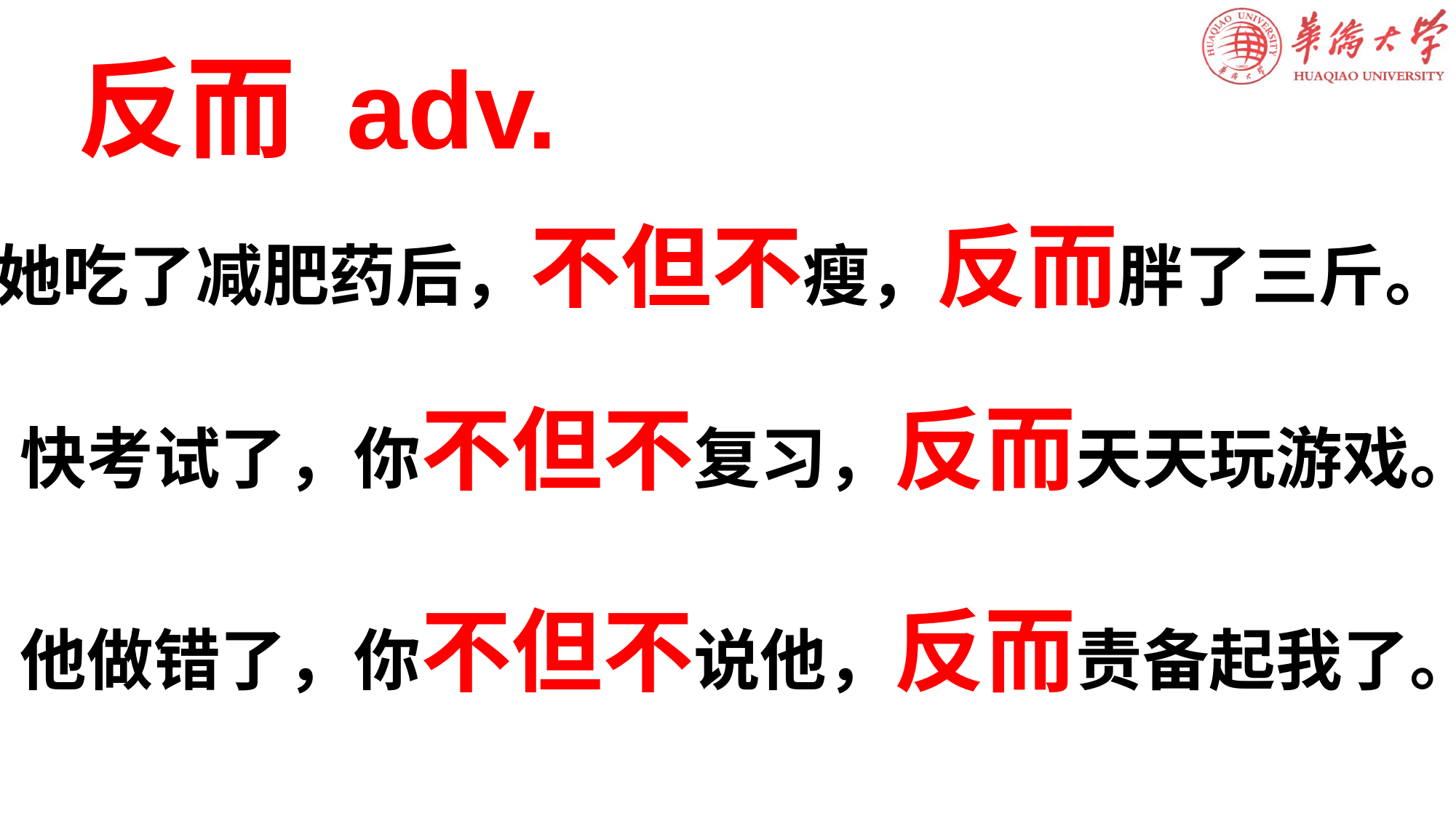

反而 adv.
她吃了减肥药后，不但不瘦，反而胖了三斤。
快考试了，你不但不复习，反而天天玩游戏。
他做错了，你不但不说他，反而责备起我了。